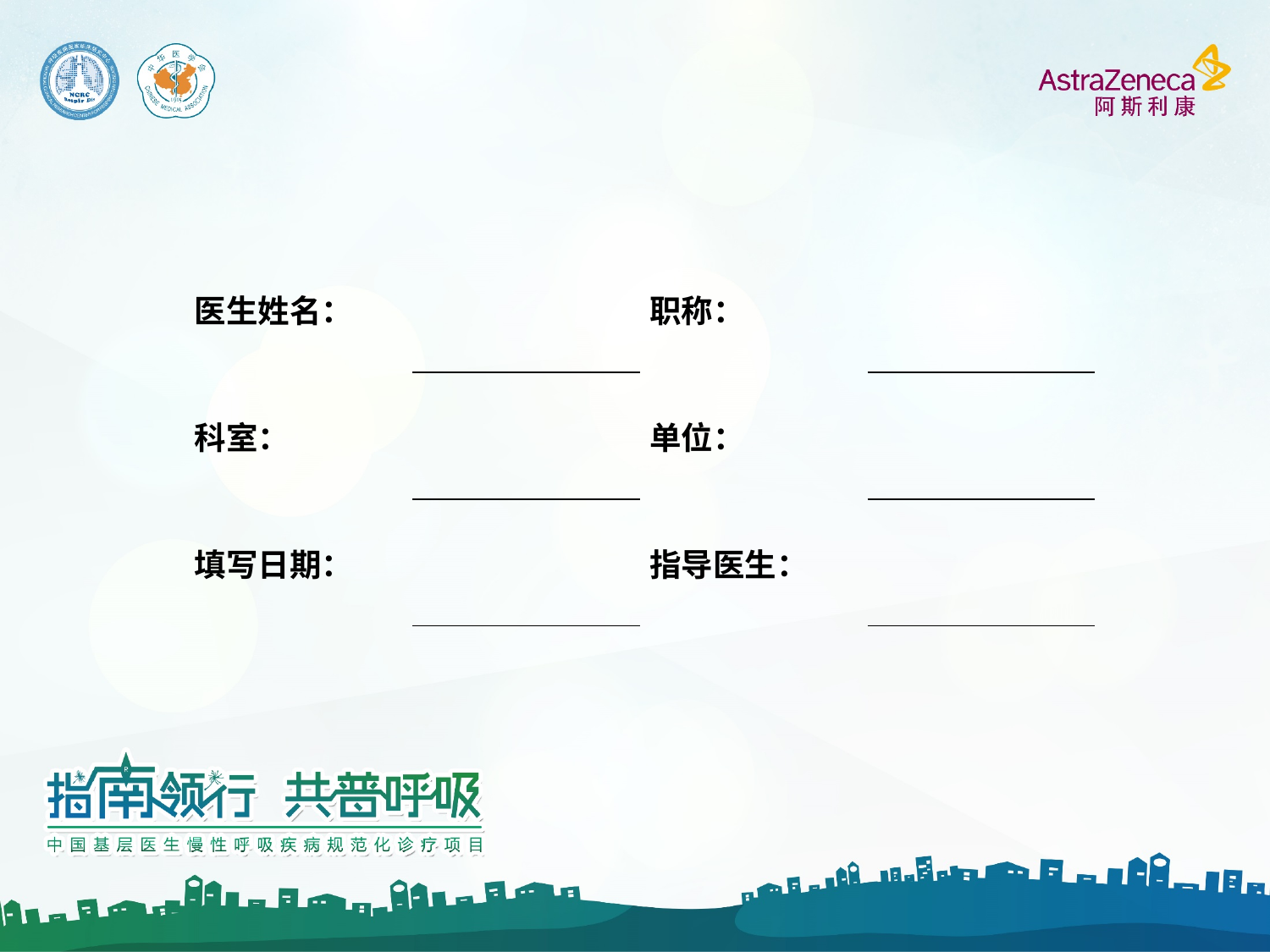

| 医生姓名： |  | 职称： |  |
| --- | --- | --- | --- |
| 科室： |  | 单位： |  |
| 填写日期： |  | 指导医生： |  |